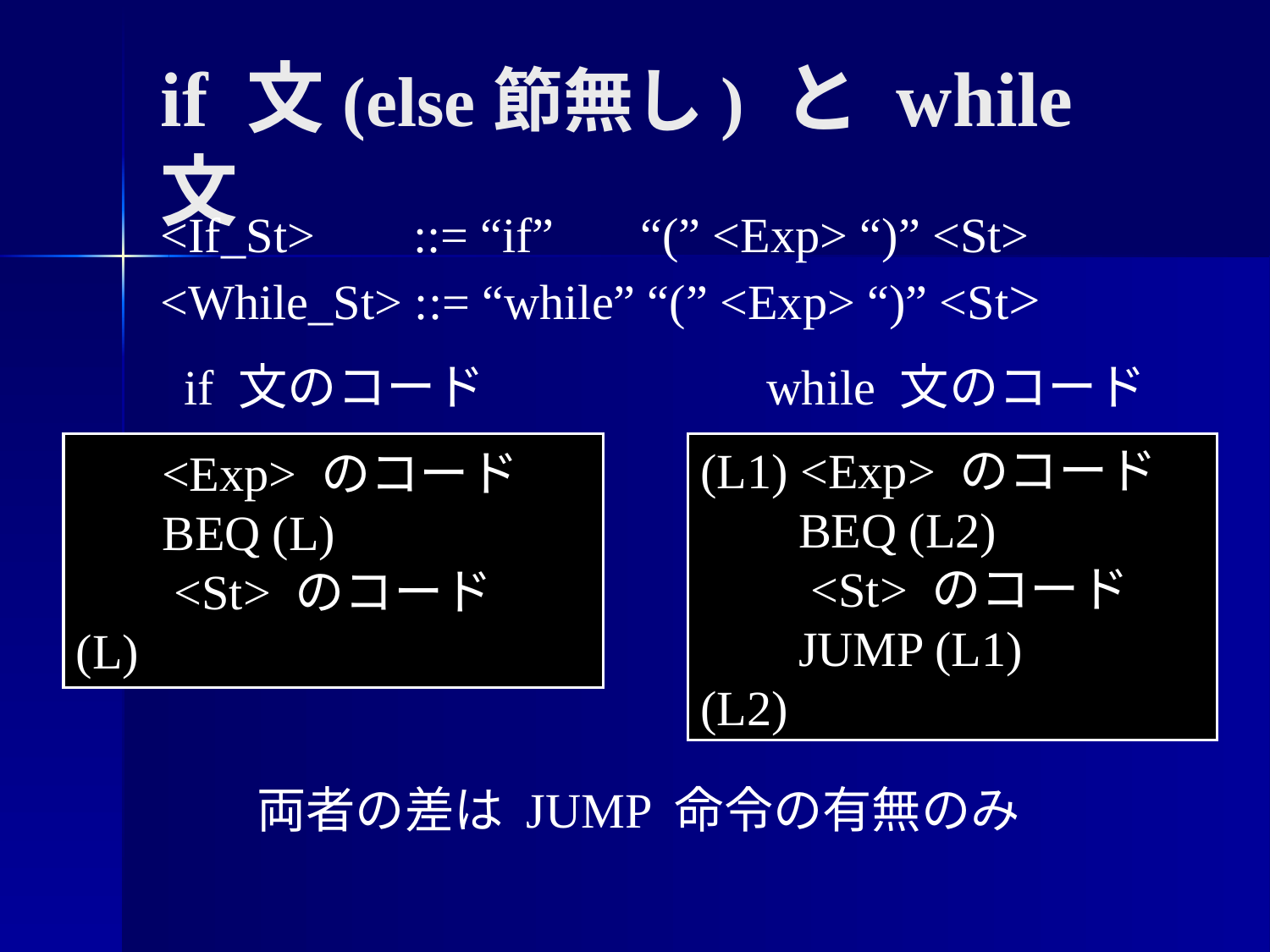

if 文(else節無し) と while 文
<If_St>        ::= “if”       “(” <Exp> “)” <St>
<While_St> ::= “while” “(” <Exp> “)” <St>
if 文のコード
       <Exp> のコード
       BEQ (L)
        <St> のコード
(L)
while 文のコード
(L1) <Exp> のコード
        BEQ (L2)
         <St> のコード
        JUMP (L1)
(L2)
両者の差は JUMP 命令の有無のみ